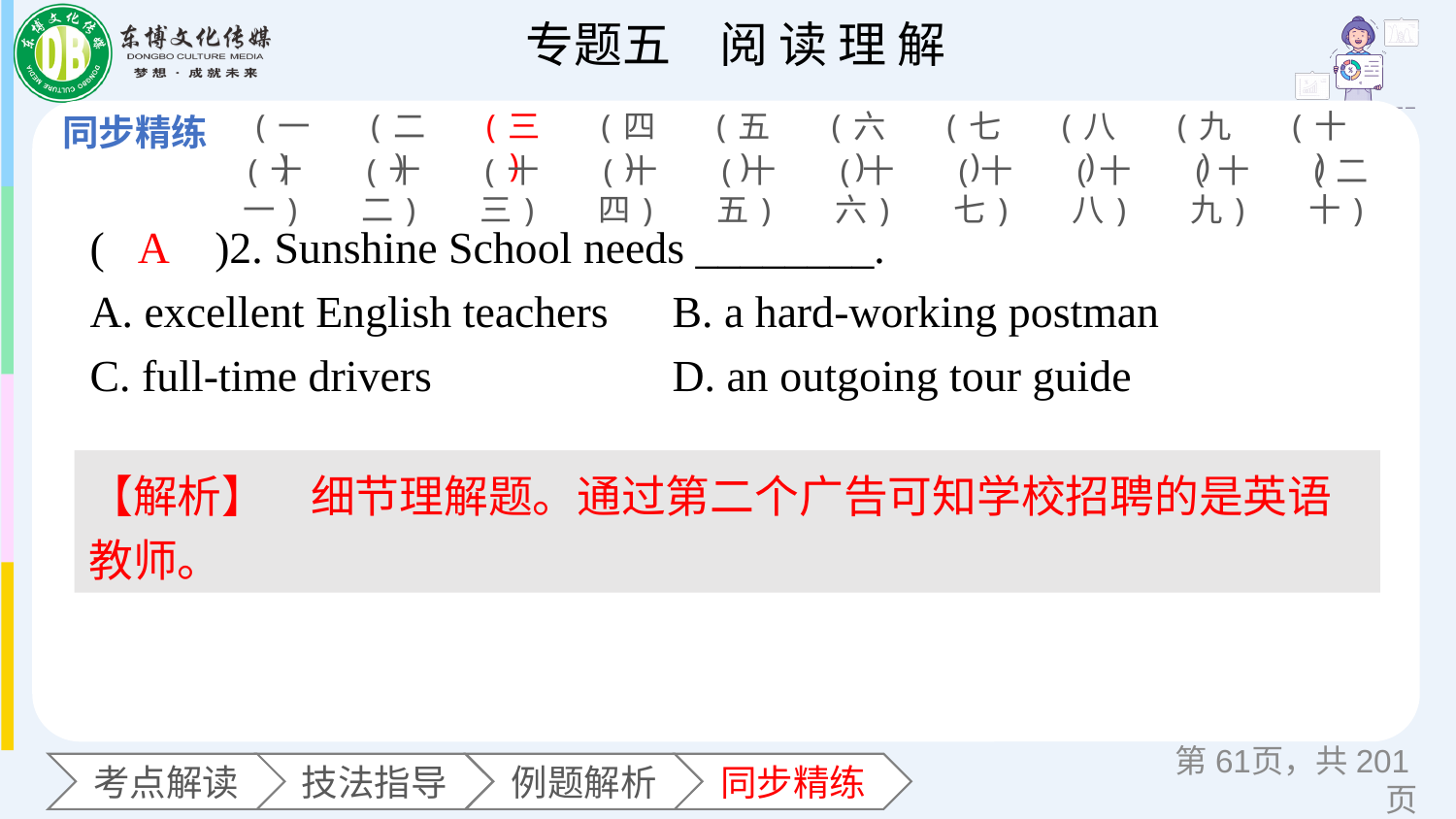

(一)
(二)
(三)
(四)
(五)
(六)
(七)
(八)
(九)
(十)
(十一)
(十二)
(十三)
(十四)
(十五)
(十六)
(十七)
(十八)
(十九)
(二十)
(　　)2. Sunshine School needs ________.
A. excellent English teachers    	B. a hard-working postman
C. full-time drivers    		D. an outgoing tour guide
A
【解析】　细节理解题。通过第二个广告可知学校招聘的是英语教师。
第61页，共201页